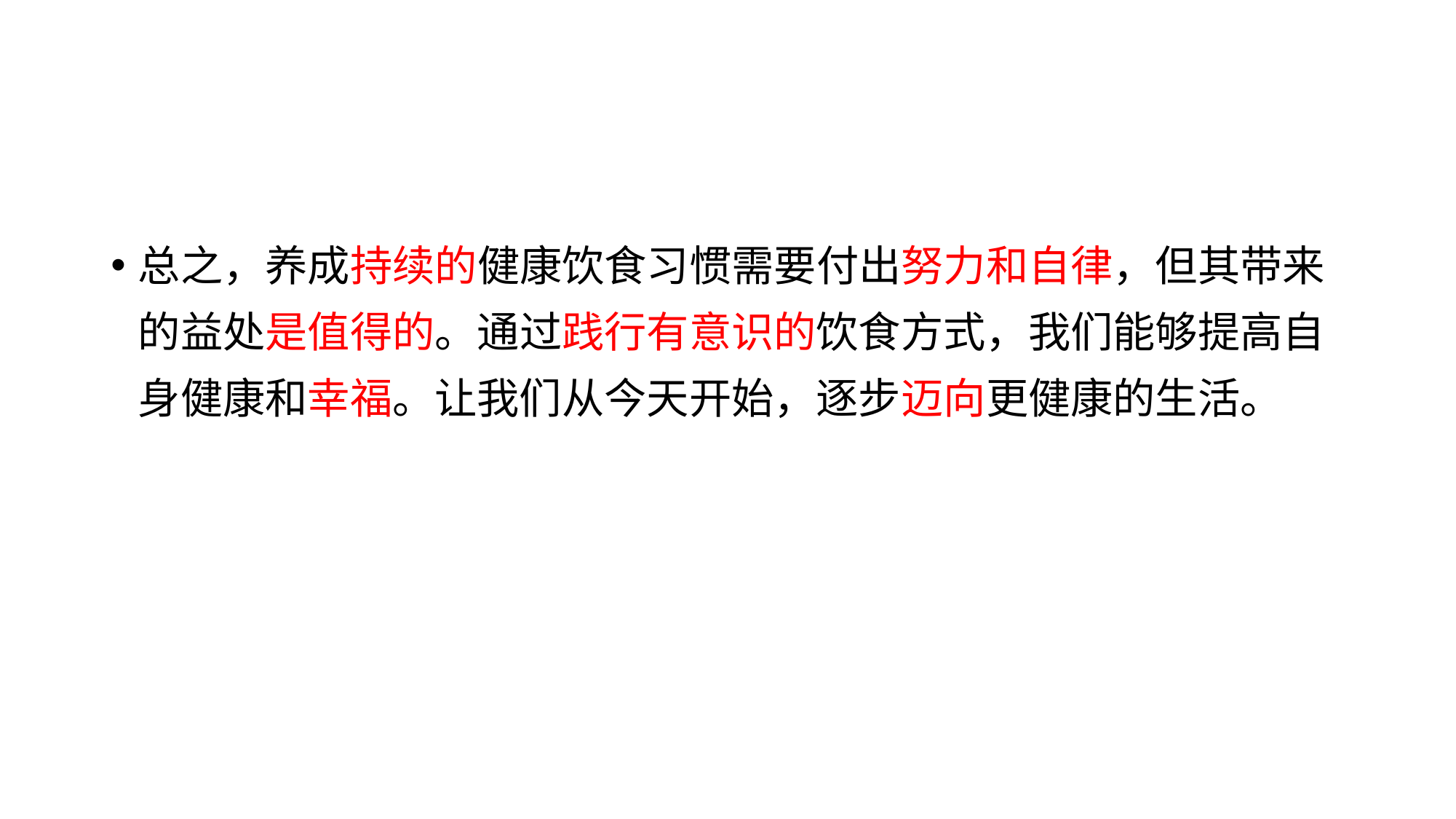

#
总之，养成持续的健康饮食习惯需要付出努力和自律，但其带来的益处是值得的。通过践行有意识的饮食方式，我们能够提高自身健康和幸福。让我们从今天开始，逐步迈向更健康的生活。